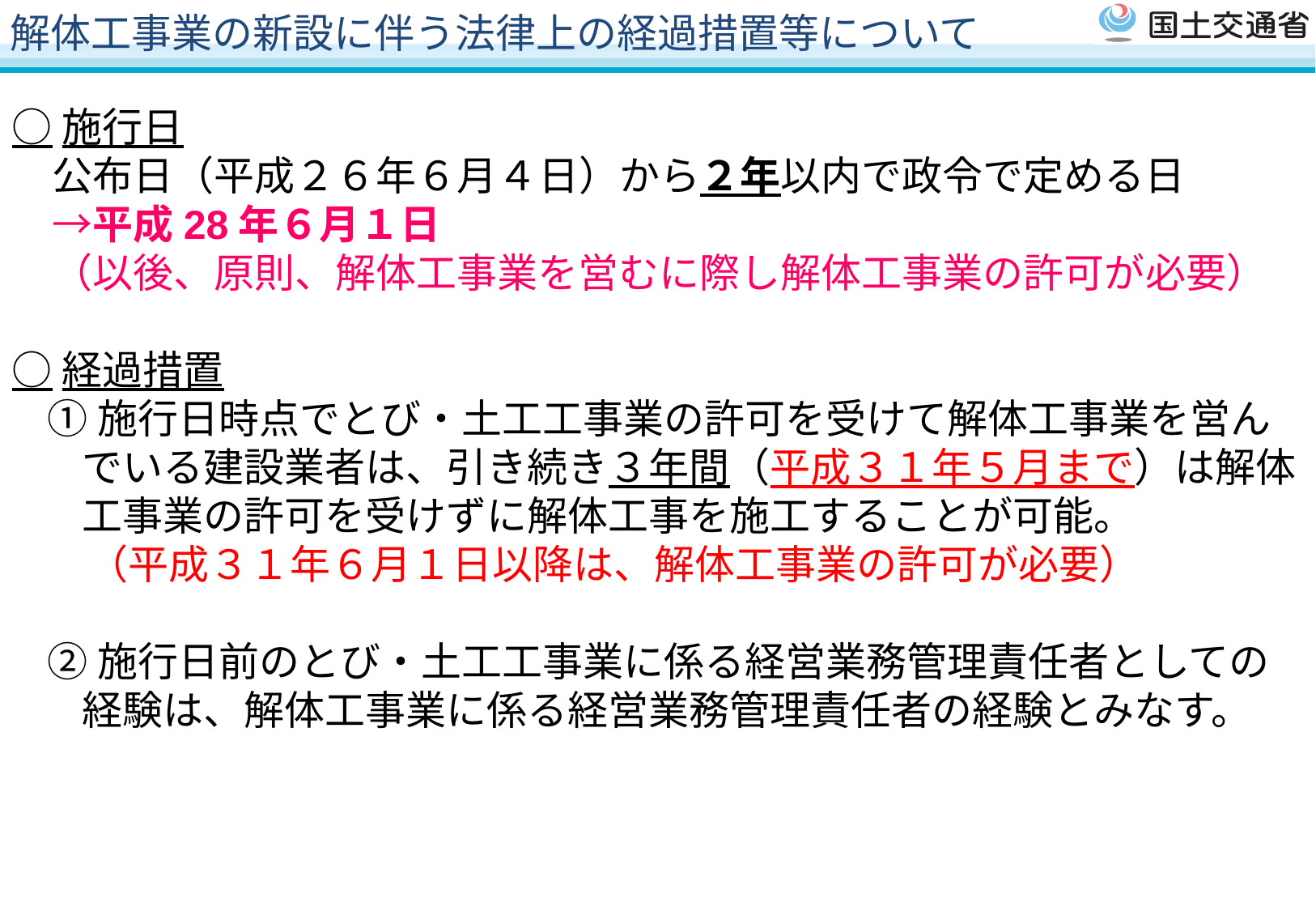

解体工事業の新設に伴う法律上の経過措置等について
○施行日
　公布日（平成２６年６月４日）から２年以内で政令で定める日
　→平成28年６月１日
　（以後、原則、解体工事業を営むに際し解体工事業の許可が必要）

○経過措置
①施行日時点でとび・土工工事業の許可を受けて解体工事業を営んでいる建設業者は、引き続き３年間（平成３１年５月まで）は解体工事業の許可を受けずに解体工事を施工することが可能。
　（平成３１年６月１日以降は、解体工事業の許可が必要）

②施行日前のとび・土工工事業に係る経営業務管理責任者としての経験は、解体工事業に係る経営業務管理責任者の経験とみなす。